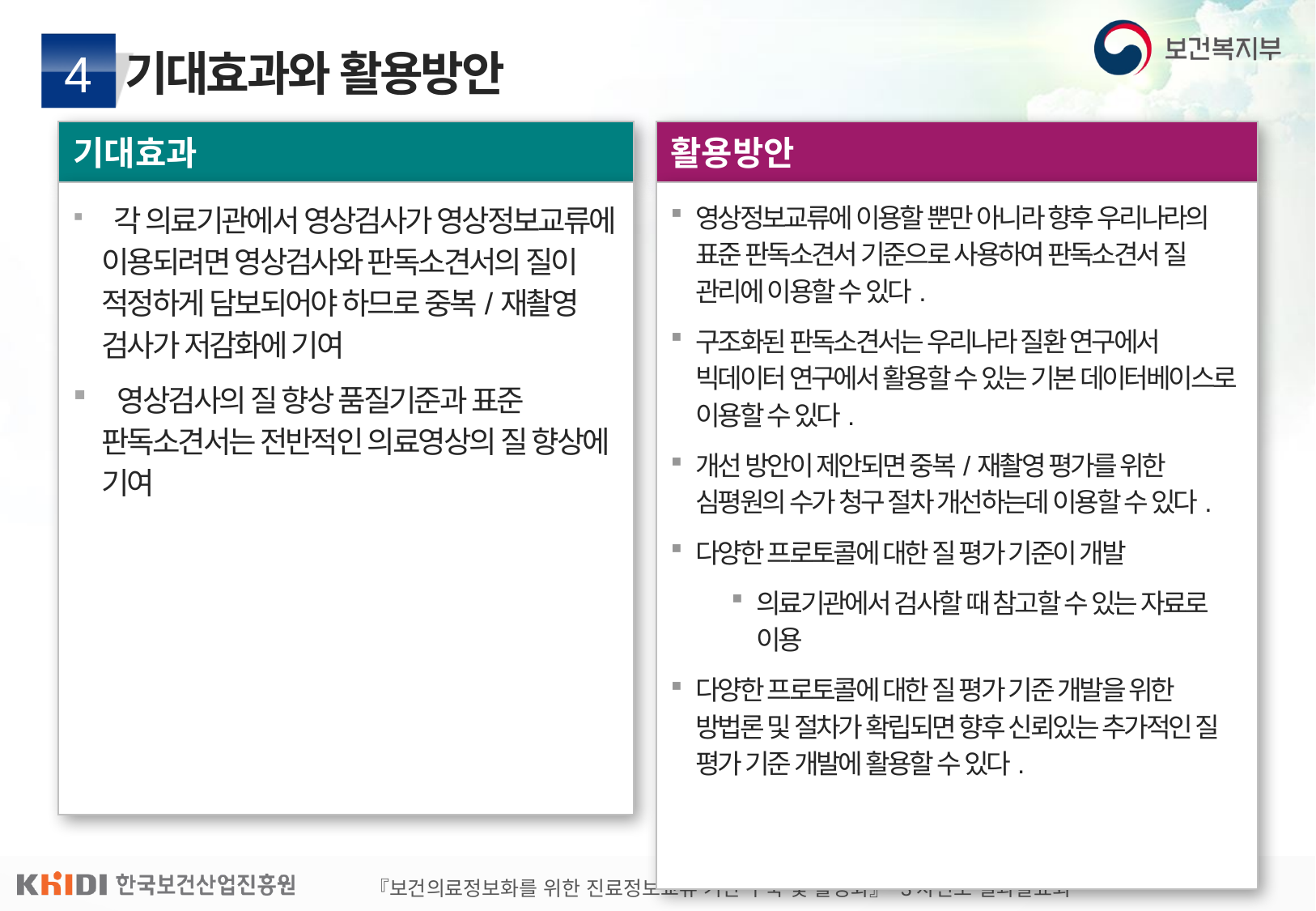

# 기대효과와 활용방안
4

기대효과
 각 의료기관에서 영상검사가 영상정보교류에 이용되려면 영상검사와 판독소견서의 질이 적정하게 담보되어야 하므로 중복/재촬영 검사가 저감화에 기여
 영상검사의 질 향상 품질기준과 표준 판독소견서는 전반적인 의료영상의 질 향상에 기여

활용방안
영상정보교류에 이용할 뿐만 아니라 향후 우리나라의 표준 판독소견서 기준으로 사용하여 판독소견서 질 관리에 이용할 수 있다.
구조화된 판독소견서는 우리나라 질환 연구에서 빅데이터 연구에서 활용할 수 있는 기본 데이터베이스로 이용할 수 있다.
개선 방안이 제안되면 중복/재촬영 평가를 위한 심평원의 수가 청구 절차 개선하는데 이용할 수 있다.
다양한 프로토콜에 대한 질 평가 기준이 개발
의료기관에서 검사할 때 참고할 수 있는 자료로 이용
다양한 프로토콜에 대한 질 평가 기준 개발을 위한 방법론 및 절차가 확립되면 향후 신뢰있는 추가적인 질 평가 기준 개발에 활용할 수 있다.